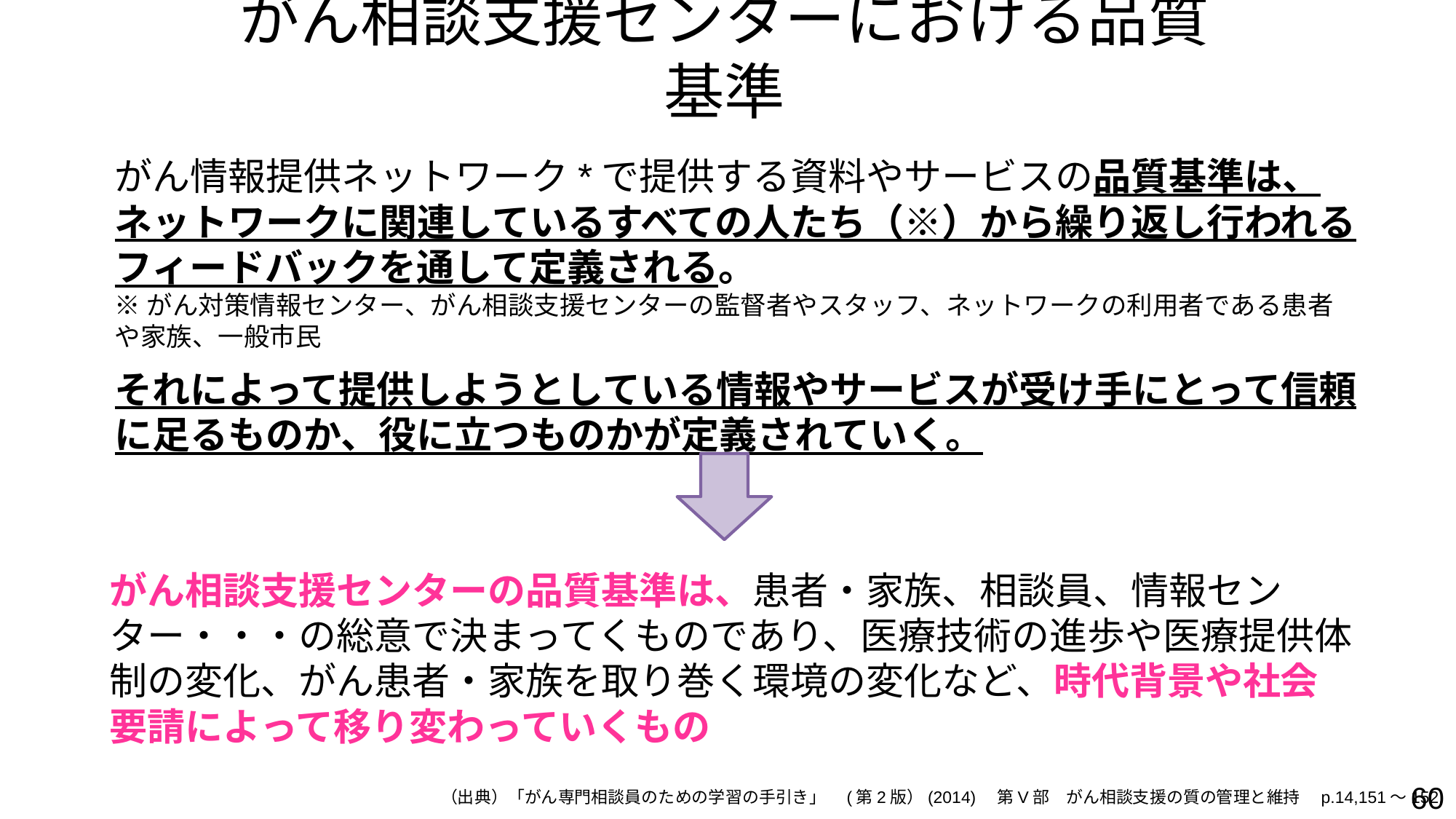

# がん相談支援センターにおける品質基準
がん情報提供ネットワーク*で提供する資料やサービスの品質基準は、ネットワークに関連しているすべての人たち（※）から繰り返し行われるフィードバックを通して定義される。
※がん対策情報センター、がん相談支援センターの監督者やスタッフ、ネットワークの利用者である患者や家族、一般市民

それによって提供しようとしている情報やサービスが受け手にとって信頼に足るものか、役に立つものかが定義されていく。

がん相談支援センターの品質基準は、患者・家族、相談員、情報センター・・・の総意で決まってくものであり、医療技術の進歩や医療提供体制の変化、がん患者・家族を取り巻く環境の変化など、時代背景や社会要請によって移り変わっていくもの
60
（出典）「がん専門相談員のための学習の手引き」　(第2版）(2014)　第V部　がん相談支援の質の管理と維持　p.14,151～152.